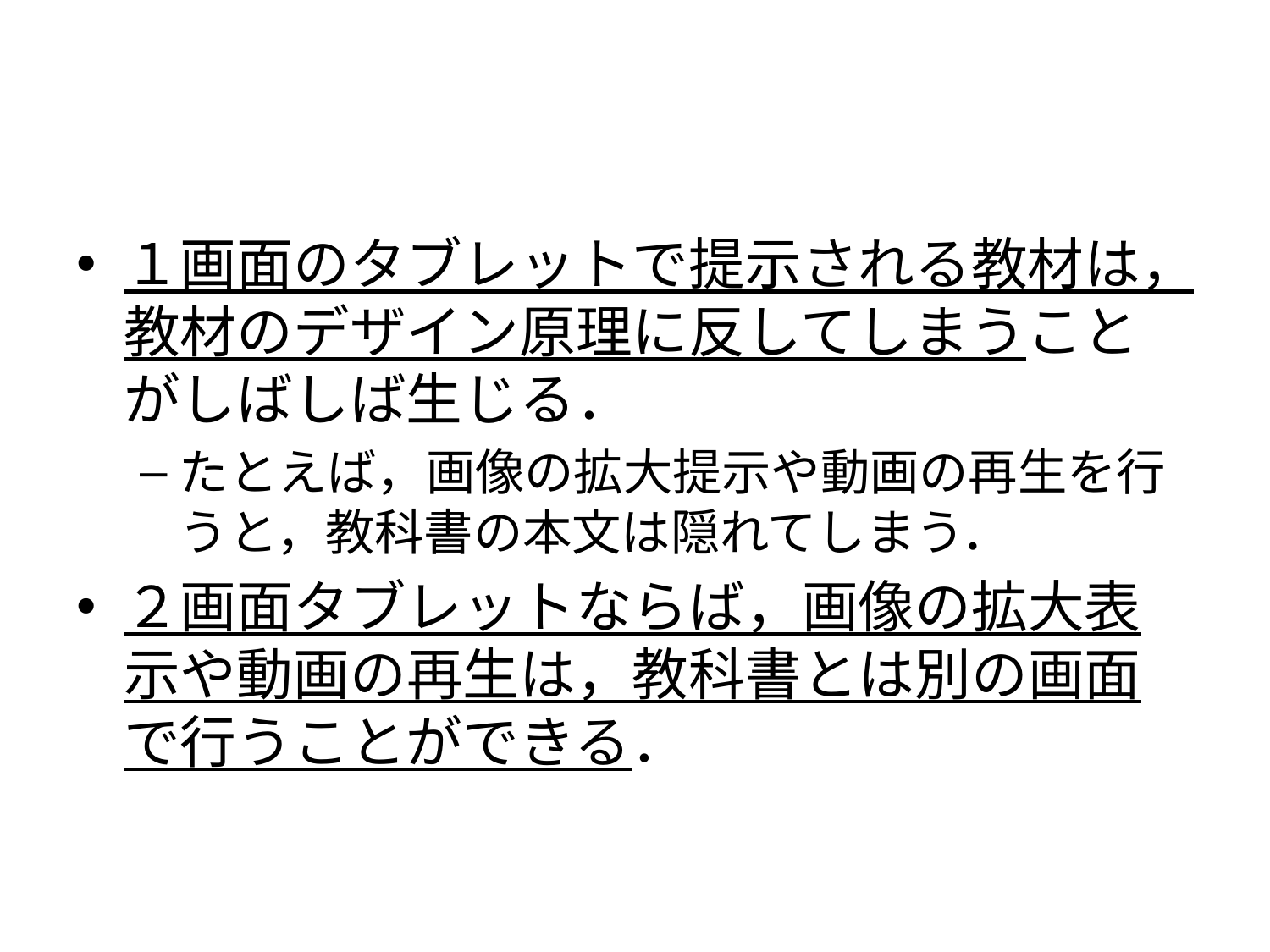

#
１画面のタブレットで提示される教材は，教材のデザイン原理に反してしまうことがしばしば生じる．
たとえば，画像の拡大提示や動画の再生を行うと，教科書の本文は隠れてしまう．
２画面タブレットならば，画像の拡大表示や動画の再生は，教科書とは別の画面で行うことができる．